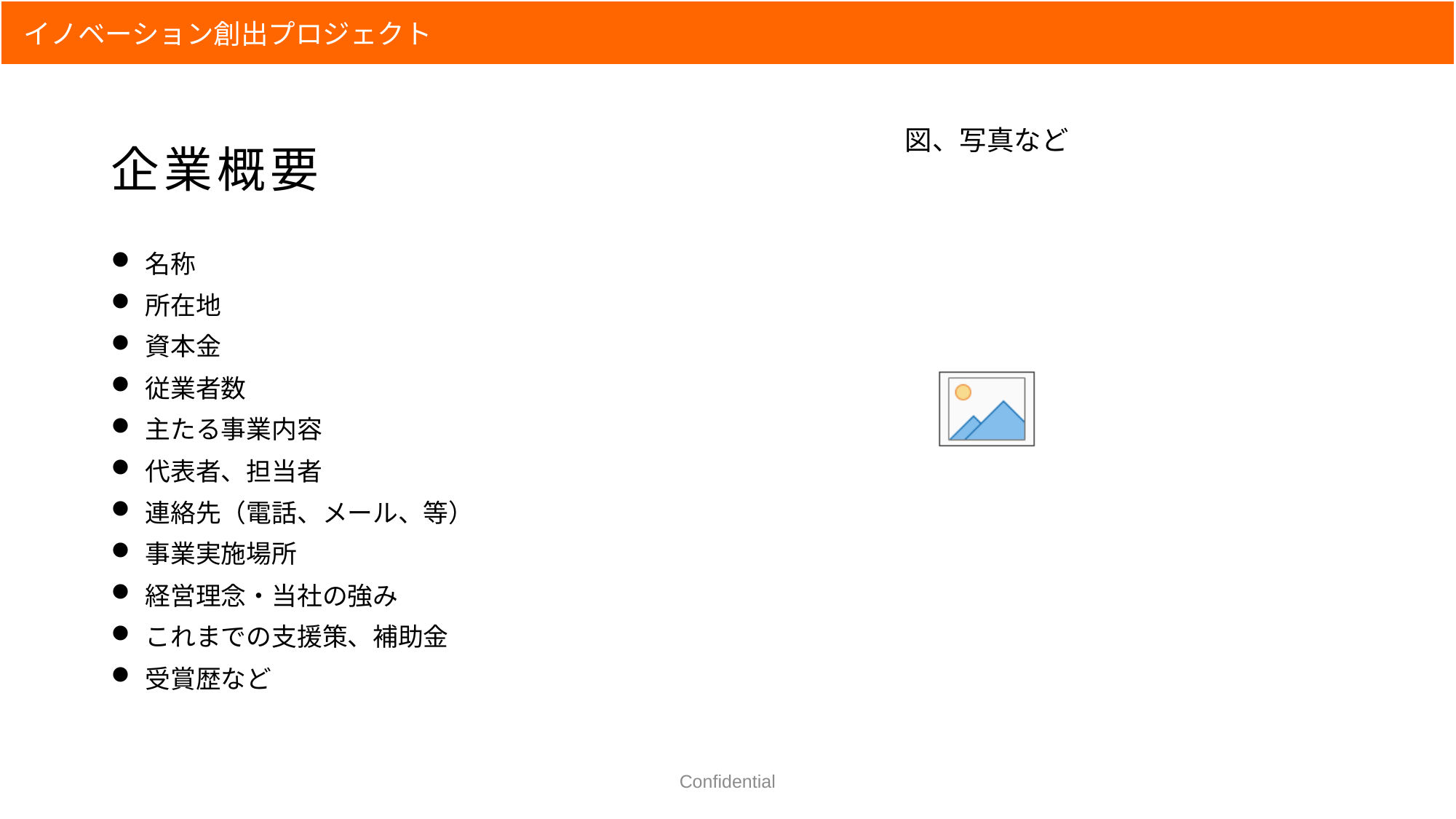

# 企業概要

名称
所在地
資本金
従業者数
主たる事業内容
代表者、担当者
連絡先（電話、メール、等）
事業実施場所
経営理念・当社の強み
これまでの支援策、補助金
受賞歴など

Confidential